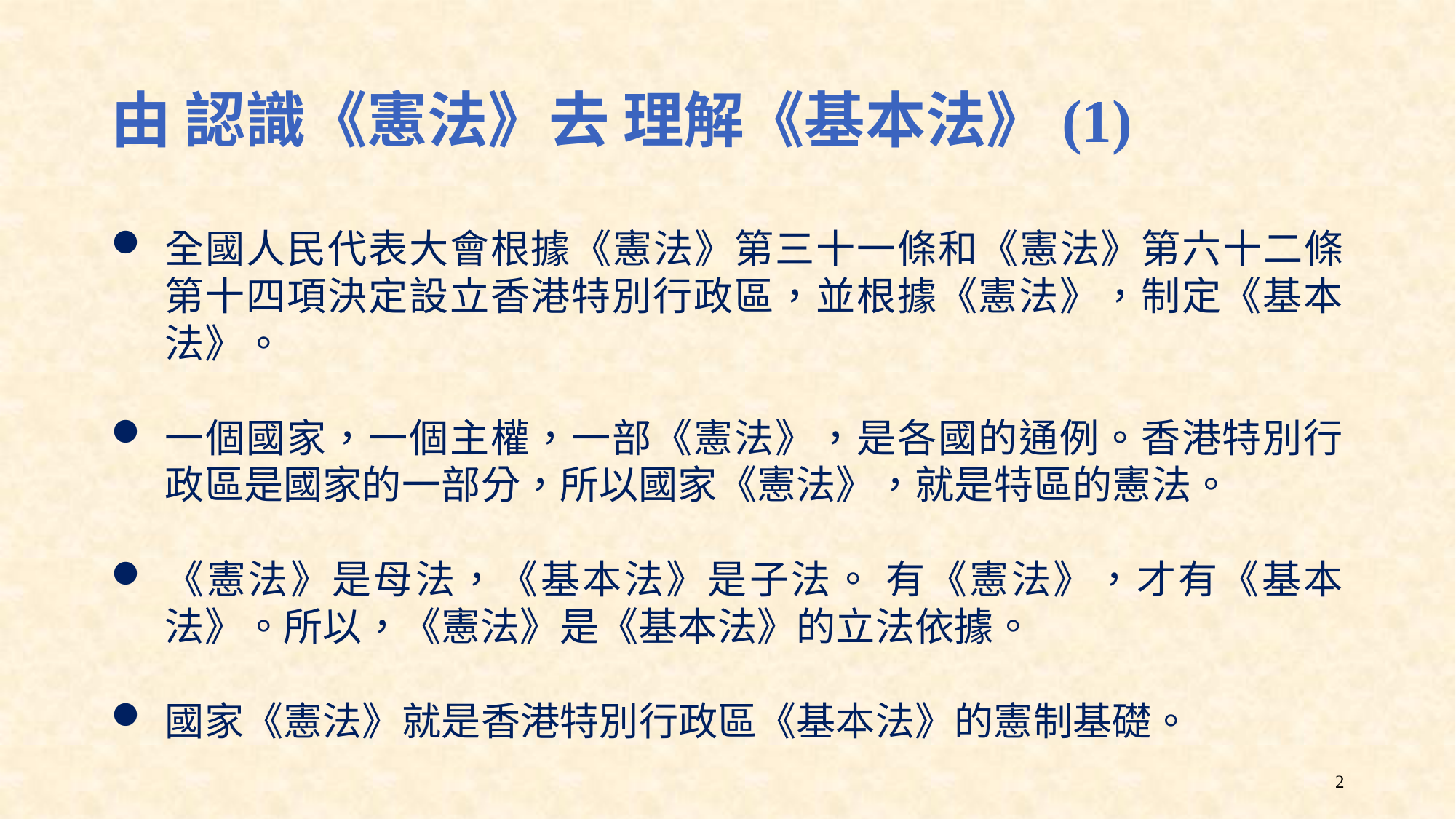

# 由 認識《憲法》去 理解《基本法》(1)
全國人民代表大會根據《憲法》第三十一條和《憲法》第六十二條第十四項決定設立香港特別行政區，並根據《憲法》，制定《基本法》。

一個國家，一個主權，一部《憲法》，是各國的通例。香港特別行政區是國家的一部分，所以國家《憲法》，就是特區的憲法。

《憲法》是母法，《基本法》是子法。 有《憲法》，才有《基本法》。所以，《憲法》是《基本法》的立法依據。

國家《憲法》就是香港特別行政區《基本法》的憲制基礎。

2